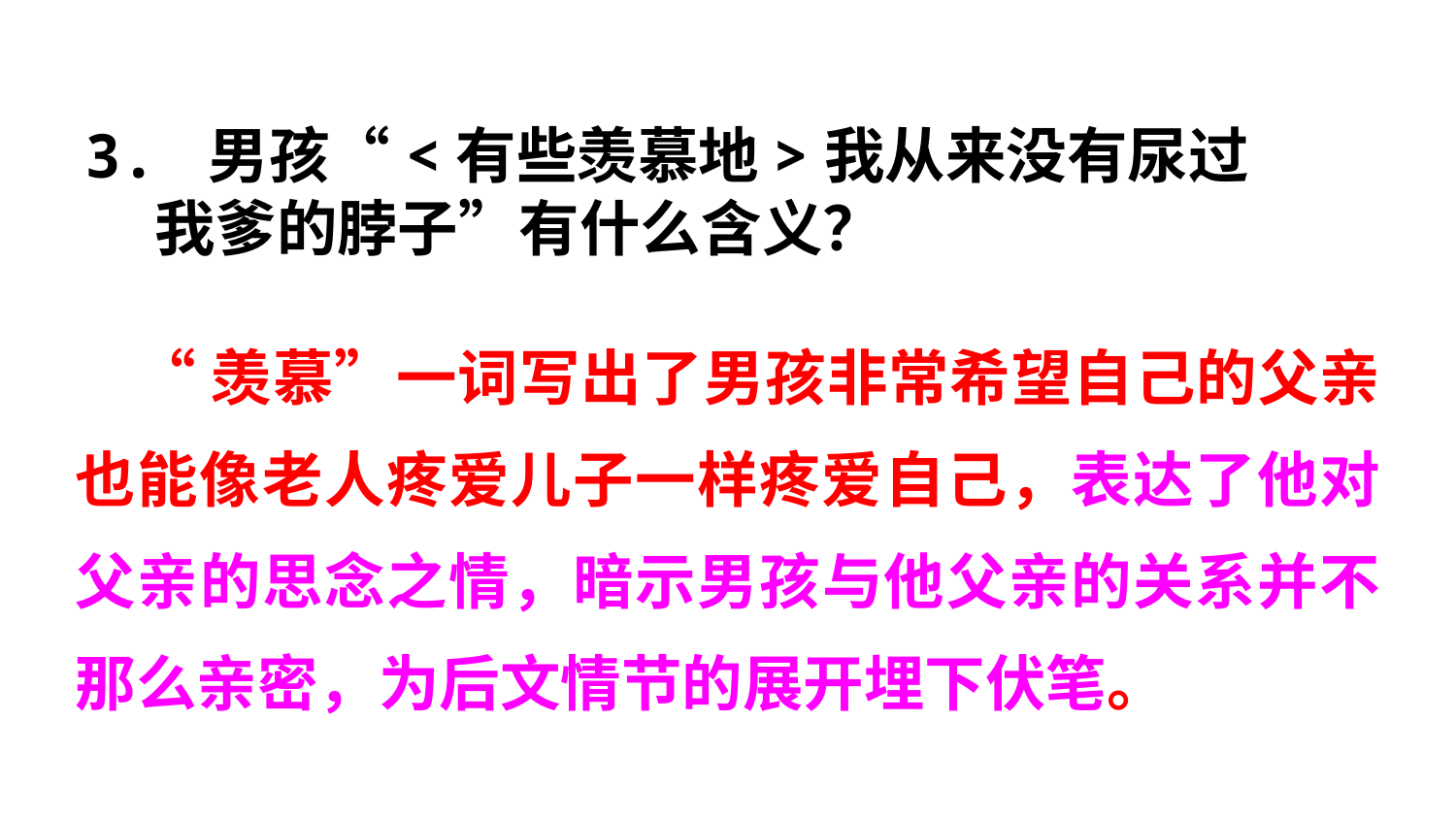

3. 男孩“<有些羡慕地>我从来没有尿过我爹的脖子”有什么含义？
    “羡慕”一词写出了男孩非常希望自己的父亲也能像老人疼爱儿子一样疼爱自己，表达了他对父亲的思念之情，暗示男孩与他父亲的关系并不那么亲密，为后文情节的展开埋下伏笔。